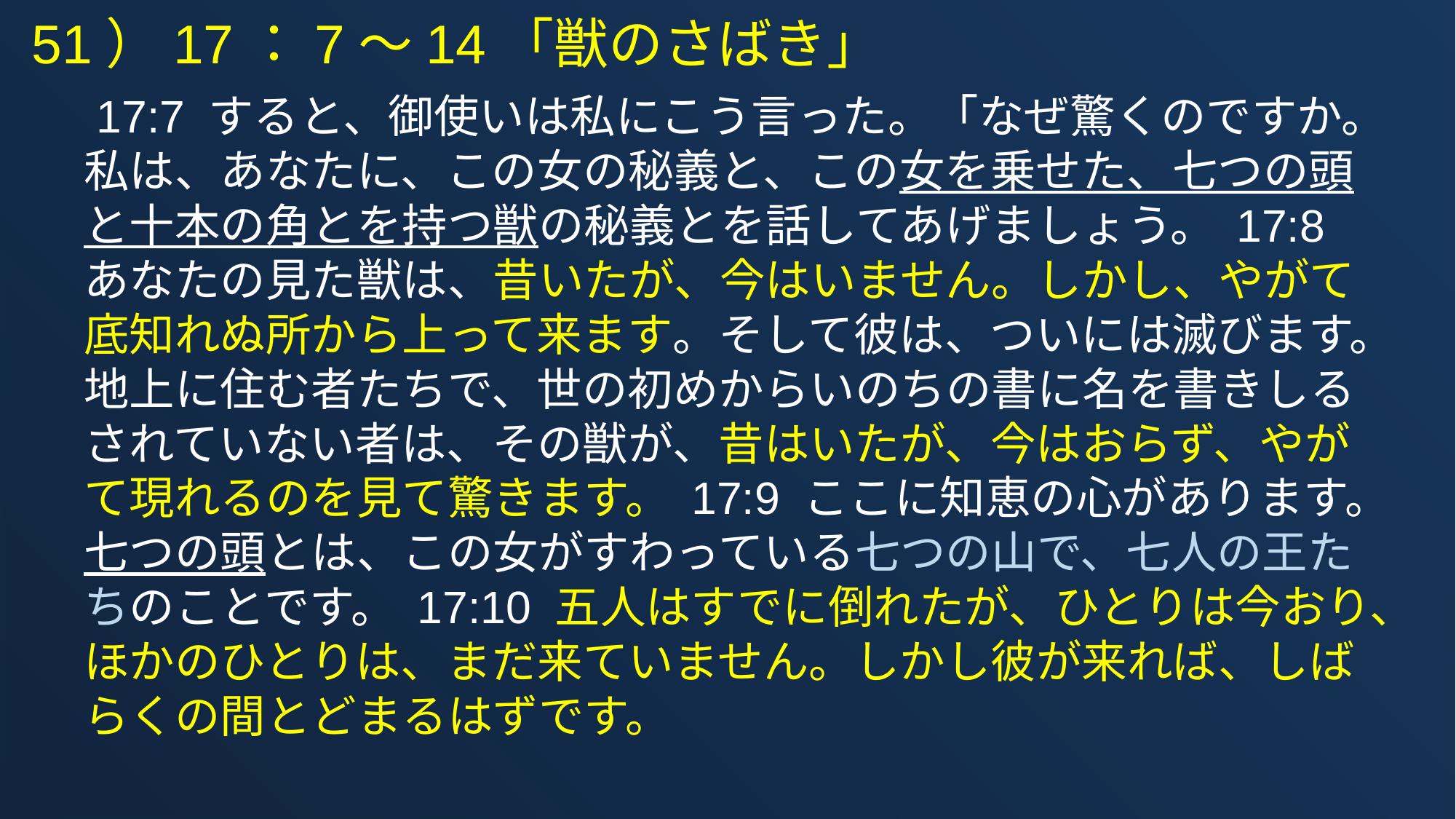

51）17：7～14「獣のさばき」
 17:7 すると、御使いは私にこう言った。「なぜ驚くのですか。私は、あなたに、この女の秘義と、この女を乗せた、七つの頭と十本の角とを持つ獣の秘義とを話してあげましょう。 17:8 あなたの見た獣は、昔いたが、今はいません。しかし、やがて底知れぬ所から上って来ます。そして彼は、ついには滅びます。地上に住む者たちで、世の初めからいのちの書に名を書きしるされていない者は、その獣が、昔はいたが、今はおらず、やがて現れるのを見て驚きます。 17:9 ここに知恵の心があります。七つの頭とは、この女がすわっている七つの山で、七人の王たちのことです。 17:10 五人はすでに倒れたが、ひとりは今おり、ほかのひとりは、まだ来ていません。しかし彼が来れば、しばらくの間とどまるはずです。